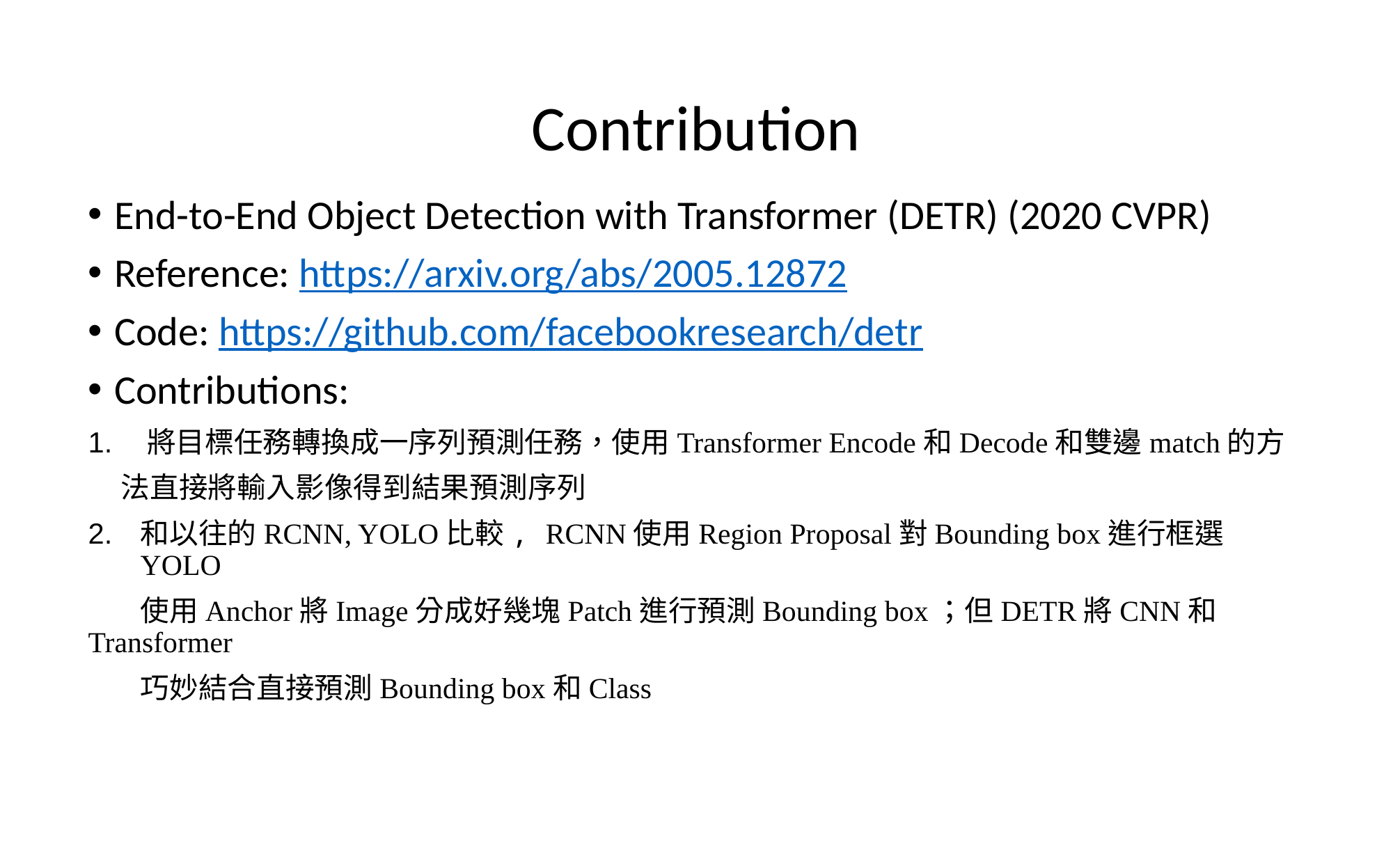

# Contribution
End-to-End Object Detection with Transformer (DETR) (2020 CVPR)
Reference: https://arxiv.org/abs/2005.12872
Code: https://github.com/facebookresearch/detr
Contributions:
將目標任務轉換成一序列預測任務，使用Transformer Encode和Decode和雙邊match的方
    法直接將輸入影像得到結果預測序列
和以往的RCNN, YOLO比較, RCNN使用Region Proposal對Bounding box進行框選YOLO
       使用Anchor將Image分成好幾塊Patch進行預測Bounding box；但DETR將CNN和Transformer
       巧妙結合直接預測Bounding box和Class